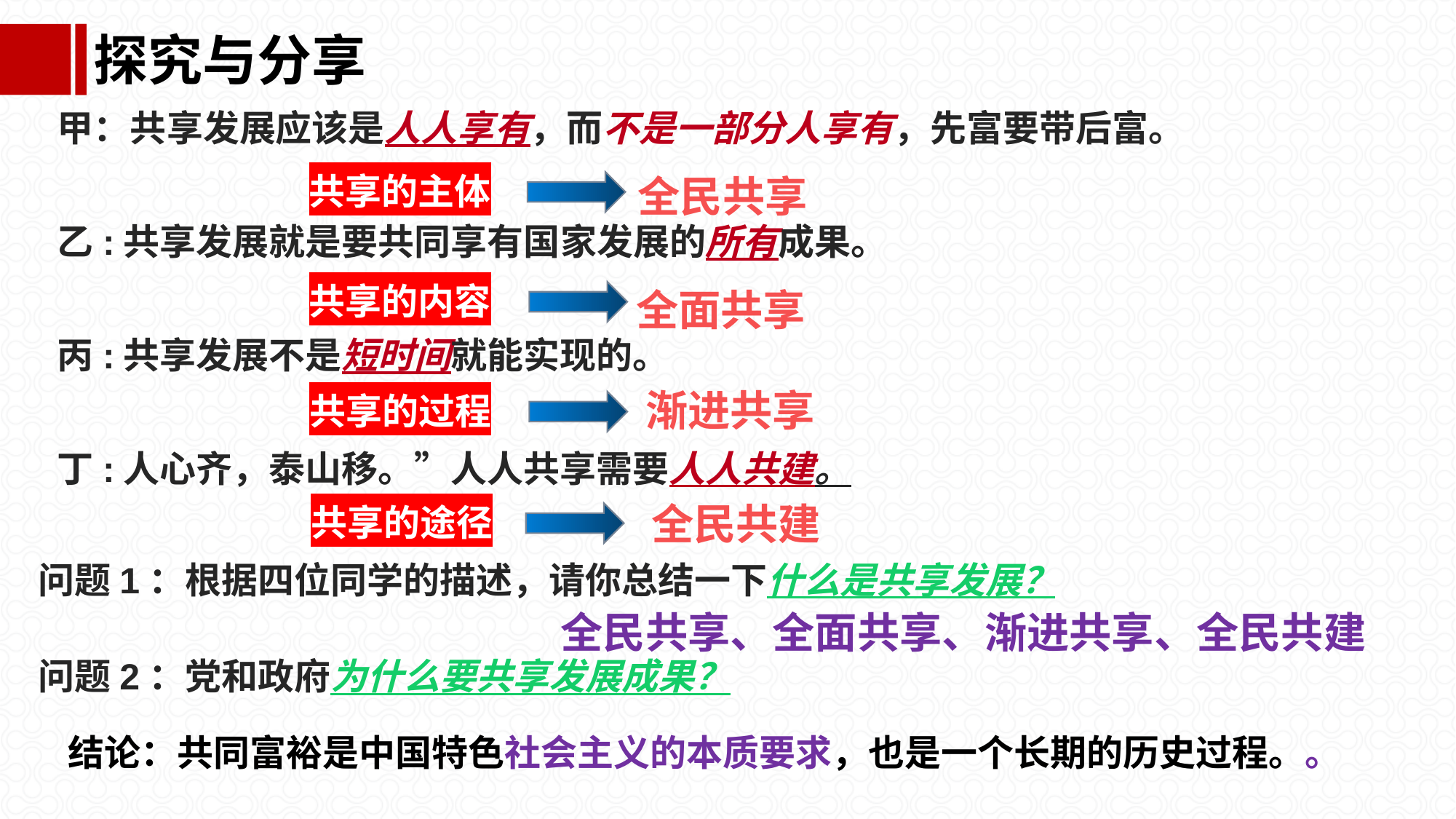

探究与分享
甲：共享发展应该是人人享有，而不是一部分人享有，先富要带后富。

乙:共享发展就是要共同享有国家发展的所有成果。

丙:共享发展不是短时间就能实现的。

丁:人心齐，泰山移。”人人共享需要人人共建。

全民共享
共享的主体

共享的内容
全面共享

渐进共享
共享的过程

全民共建
共享的途径

问题1：根据四位同学的描述，请你总结一下什么是共享发展？
全民共享、全面共享、渐进共享、全民共建
问题2：党和政府为什么要共享发展成果？
结论：共同富裕是中国特色社会主义的本质要求，也是一个长期的历史过程。。